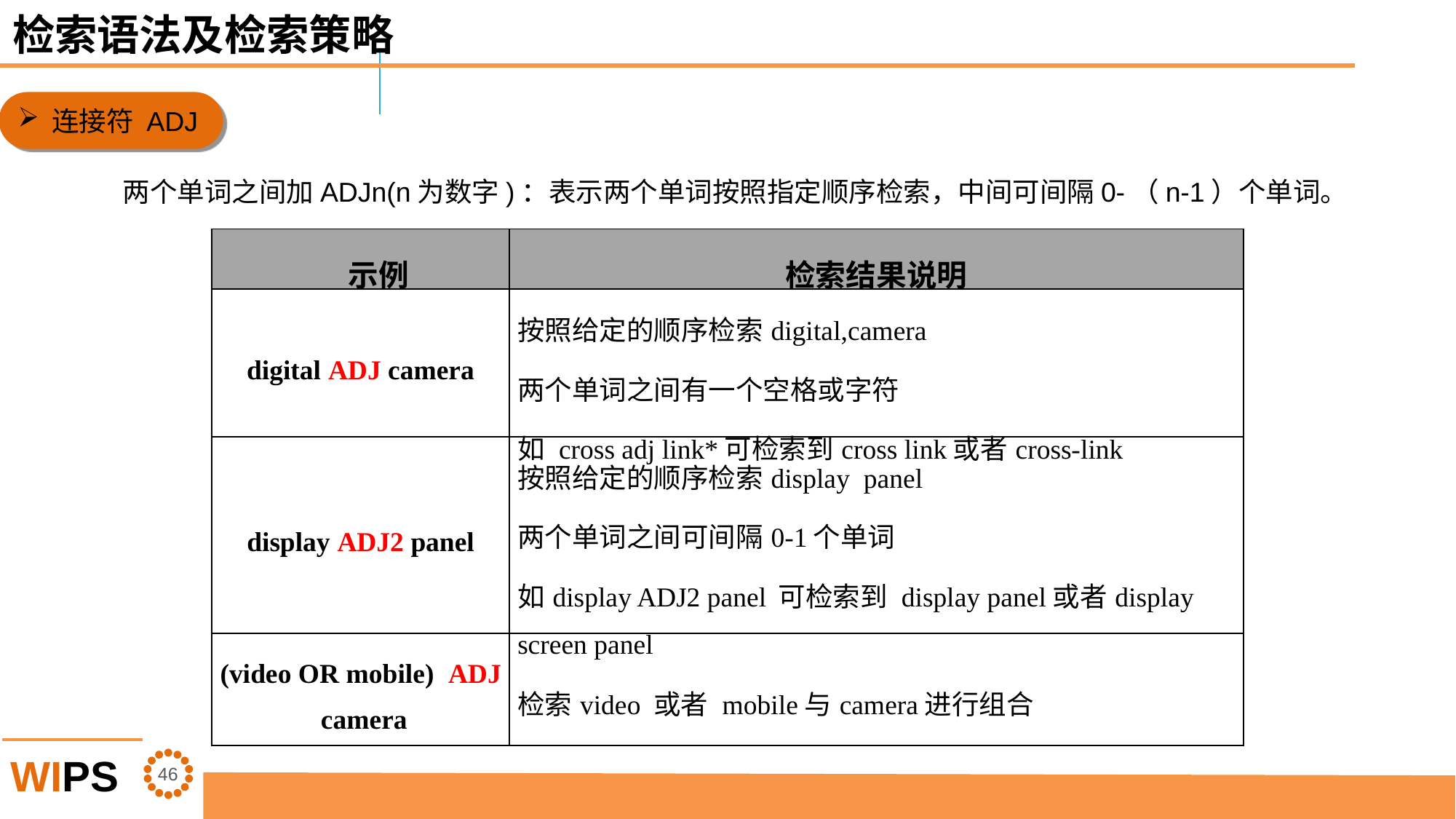

检索语法及检索策略
连接符 ADJ
两个单词之间加ADJn(n为数字)：表示两个单词按照指定顺序检索，中间可间隔0-（n-1）个单词。
| 示例 | 检索结果说明 |
| --- | --- |
| digital ADJ camera | 按照给定的顺序检索digital,camera 两个单词之间有一个空格或字符 如 cross adj link\*可检索到cross link或者cross-link |
| display ADJ2 panel | 按照给定的顺序检索display panel 两个单词之间可间隔0-1个单词 如display ADJ2 panel 可检索到 display panel或者display screen panel |
| (video OR mobile) ADJ camera | 检索video 或者 mobile与camera进行组合 |
46